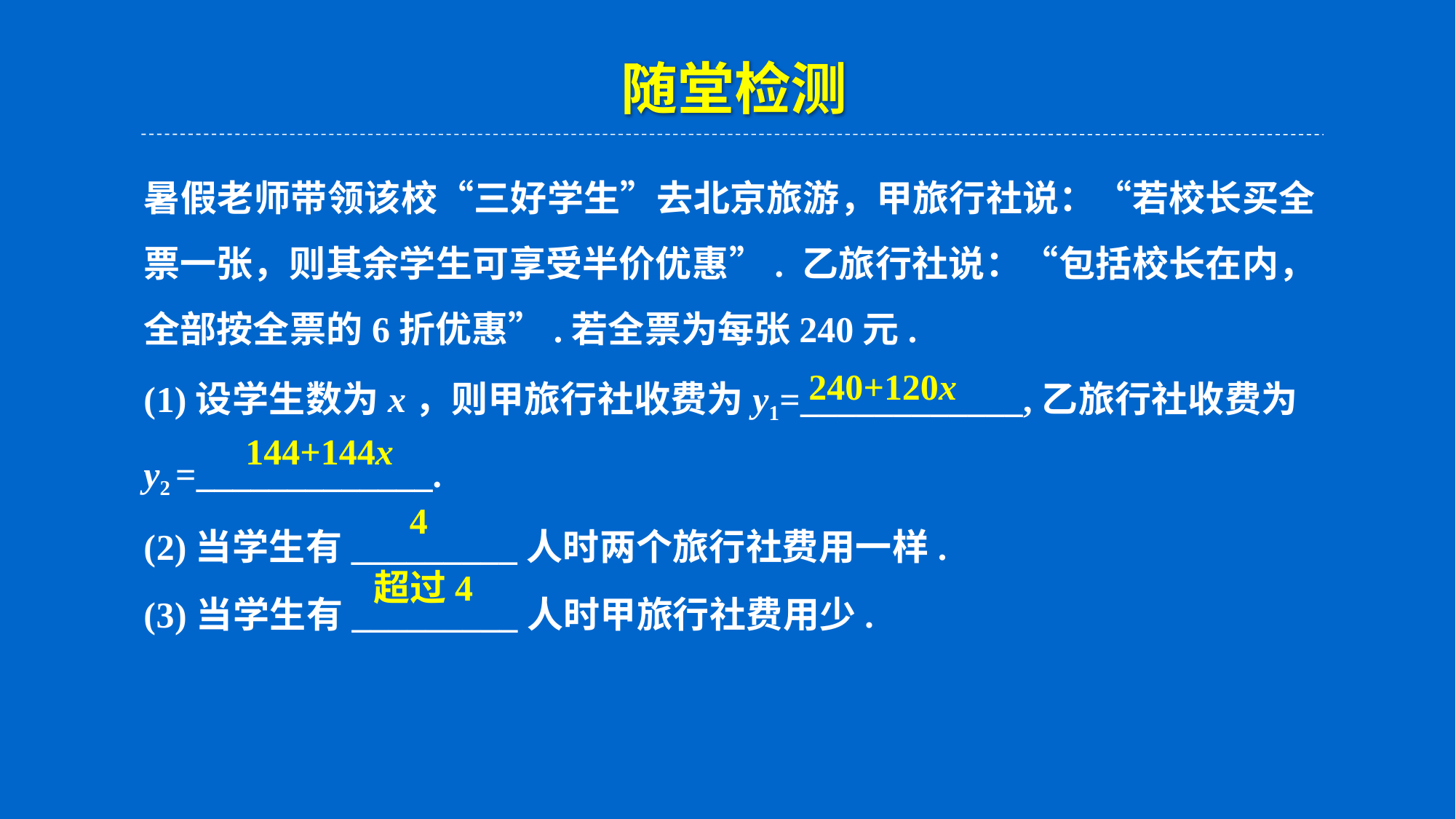

随堂检测
暑假老师带领该校“三好学生”去北京旅游，甲旅行社说：“若校长买全票一张，则其余学生可享受半价优惠”. 乙旅行社说：“包括校长在内，全部按全票的6折优惠”.若全票为每张240元.
(1)设学生数为x，则甲旅行社收费为y1=____________,乙旅行社收费为
y2 =_____________.
(2)当学生有_________人时两个旅行社费用一样.
(3)当学生有_________人时甲旅行社费用少.
240+120x

144+144x

4

超过4